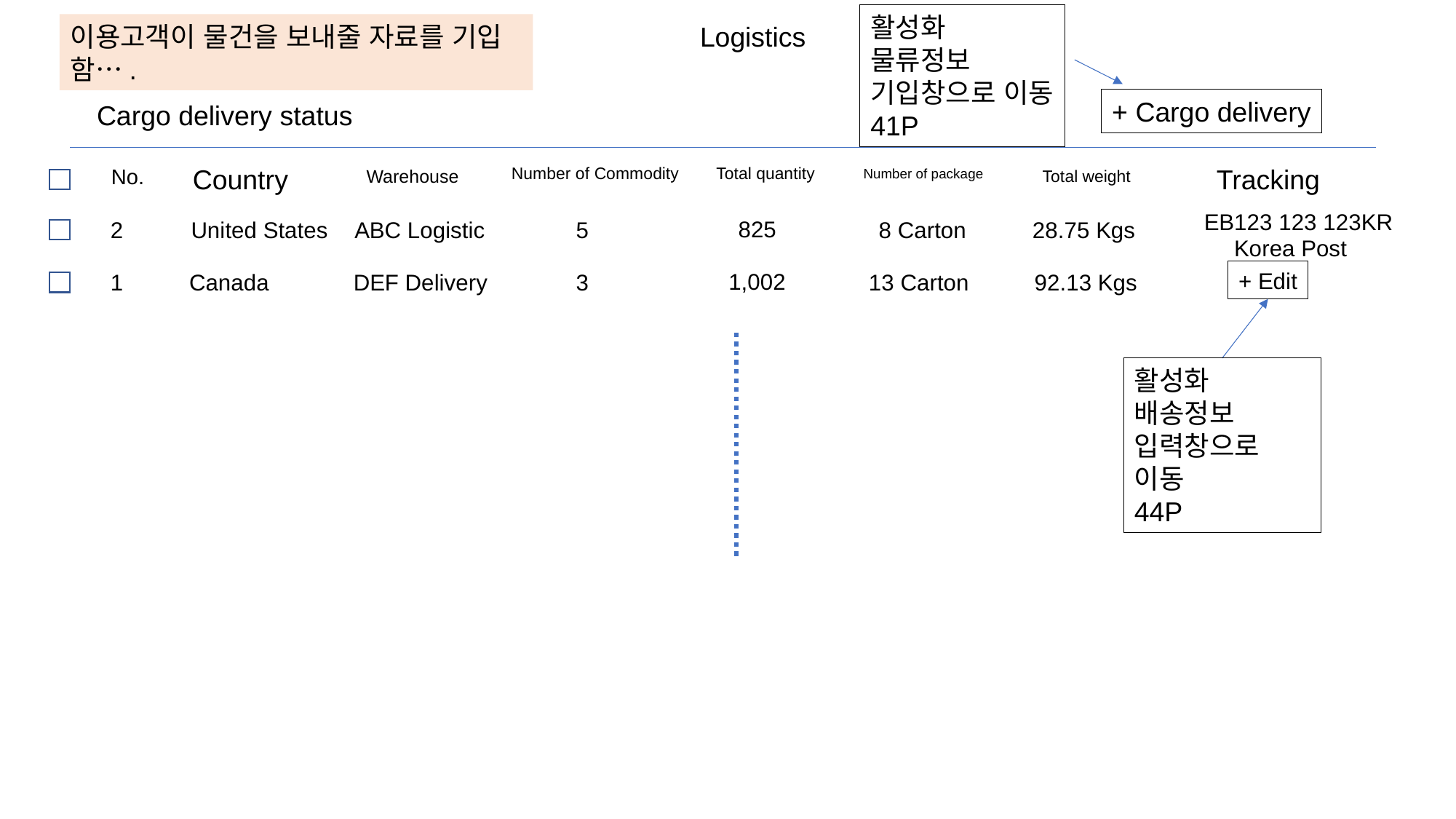

활성화
물류정보
기입창으로 이동
41P
이용고객이 물건을 보내줄 자료를 기입 함….
Logistics
+ Cargo delivery
Cargo delivery status
Country
Number of Commodity
Tracking
Total quantity
No.
Warehouse
Number of package
Total weight

EB123 123 123KR
825
2
United States
ABC Logistic
5
8 Carton
28.75 Kgs

Korea Post
+ Edit
1,002
1
Canada
DEF Delivery
3
13 Carton
92.13 Kgs

활성화
배송정보 입력창으로 이동
44P